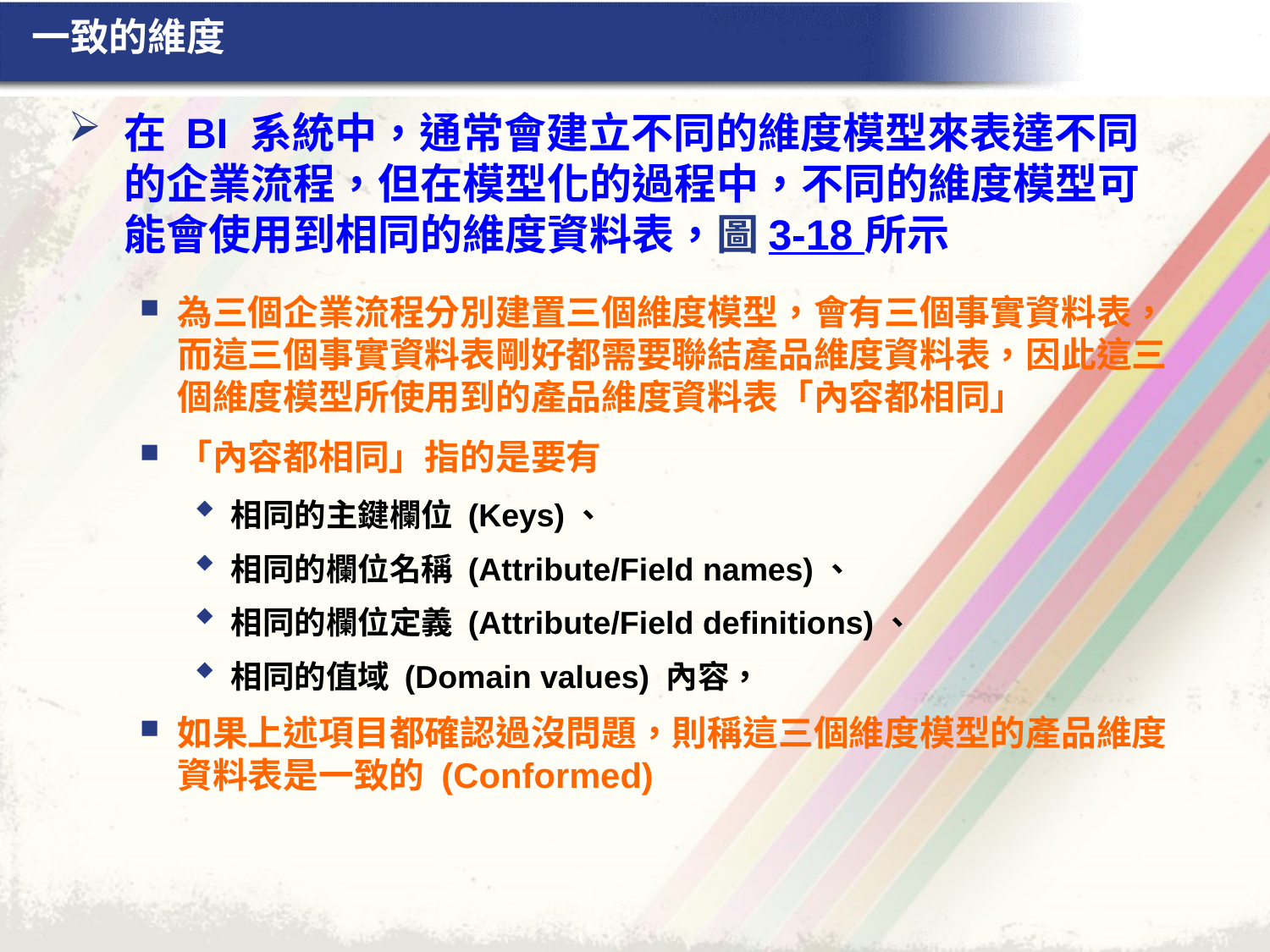

# 一致的維度
在 BI 系統中，通常會建立不同的維度模型來表達不同的企業流程，但在模型化的過程中，不同的維度模型可能會使用到相同的維度資料表，圖 3-18 所示
為三個企業流程分別建置三個維度模型，會有三個事實資料表，而這三個事實資料表剛好都需要聯結產品維度資料表，因此這三個維度模型所使用到的產品維度資料表「內容都相同」
「內容都相同」指的是要有
相同的主鍵欄位 (Keys)、
相同的欄位名稱 (Attribute/Field names)、
相同的欄位定義 (Attribute/Field definitions)、
相同的值域 (Domain values) 內容，
如果上述項目都確認過沒問題，則稱這三個維度模型的產品維度資料表是一致的 (Conformed)